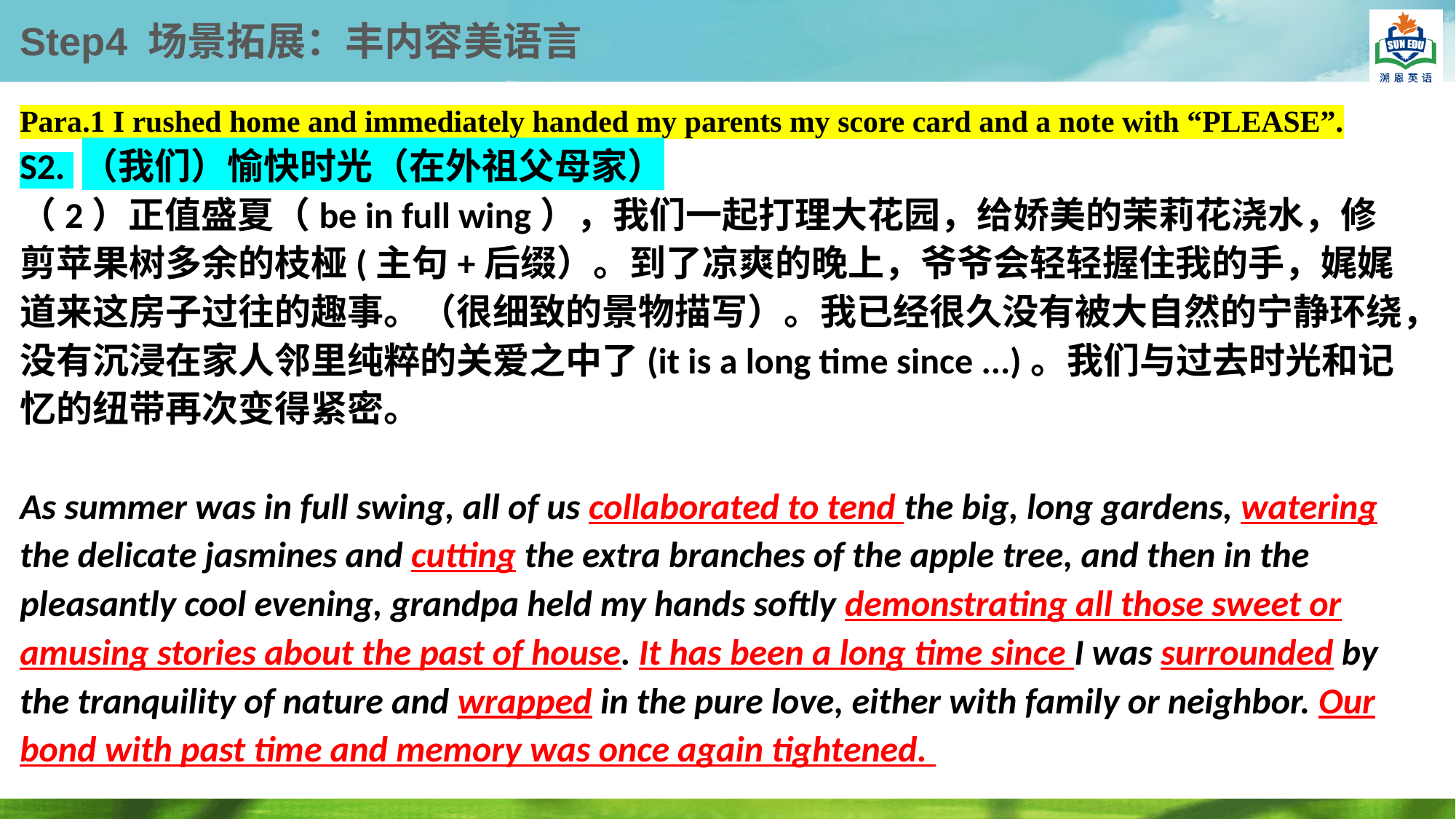

Step4 场景拓展：丰内容美语言
Para.1 I rushed home and immediately handed my parents my score card and a note with “PLEASE”.
S2. （我们）愉快时光（在外祖父母家）
（2）正值盛夏（be in full wing），我们一起打理大花园，给娇美的茉莉花浇水，修剪苹果树多余的枝桠(主句+后缀）。到了凉爽的晚上，爷爷会轻轻握住我的手，娓娓道来这房子过往的趣事。（很细致的景物描写）。我已经很久没有被大自然的宁静环绕，没有沉浸在家人邻里纯粹的关爱之中了(it is a long time since ...)。我们与过去时光和记忆的纽带再次变得紧密。

As summer was in full swing, all of us collaborated to tend the big, long gardens, watering the delicate jasmines and cutting the extra branches of the apple tree, and then in the pleasantly cool evening, grandpa held my hands softly demonstrating all those sweet or amusing stories about the past of house. It has been a long time since I was surrounded by the tranquility of nature and wrapped in the pure love, either with family or neighbor. Our bond with past time and memory was once again tightened.